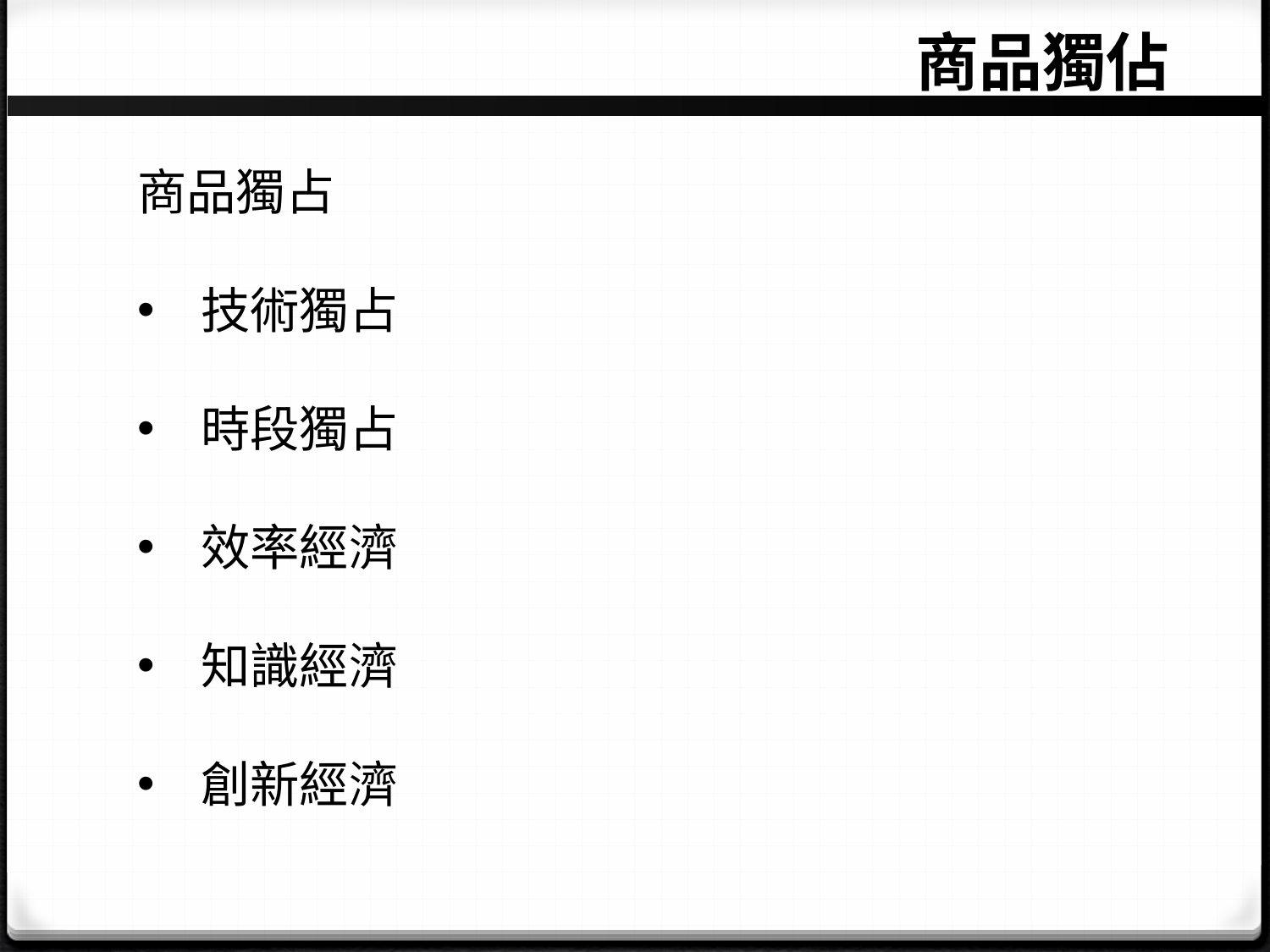

商品獨佔

商品獨占

技術獨占

時段獨占

效率經濟

知識經濟

創新經濟